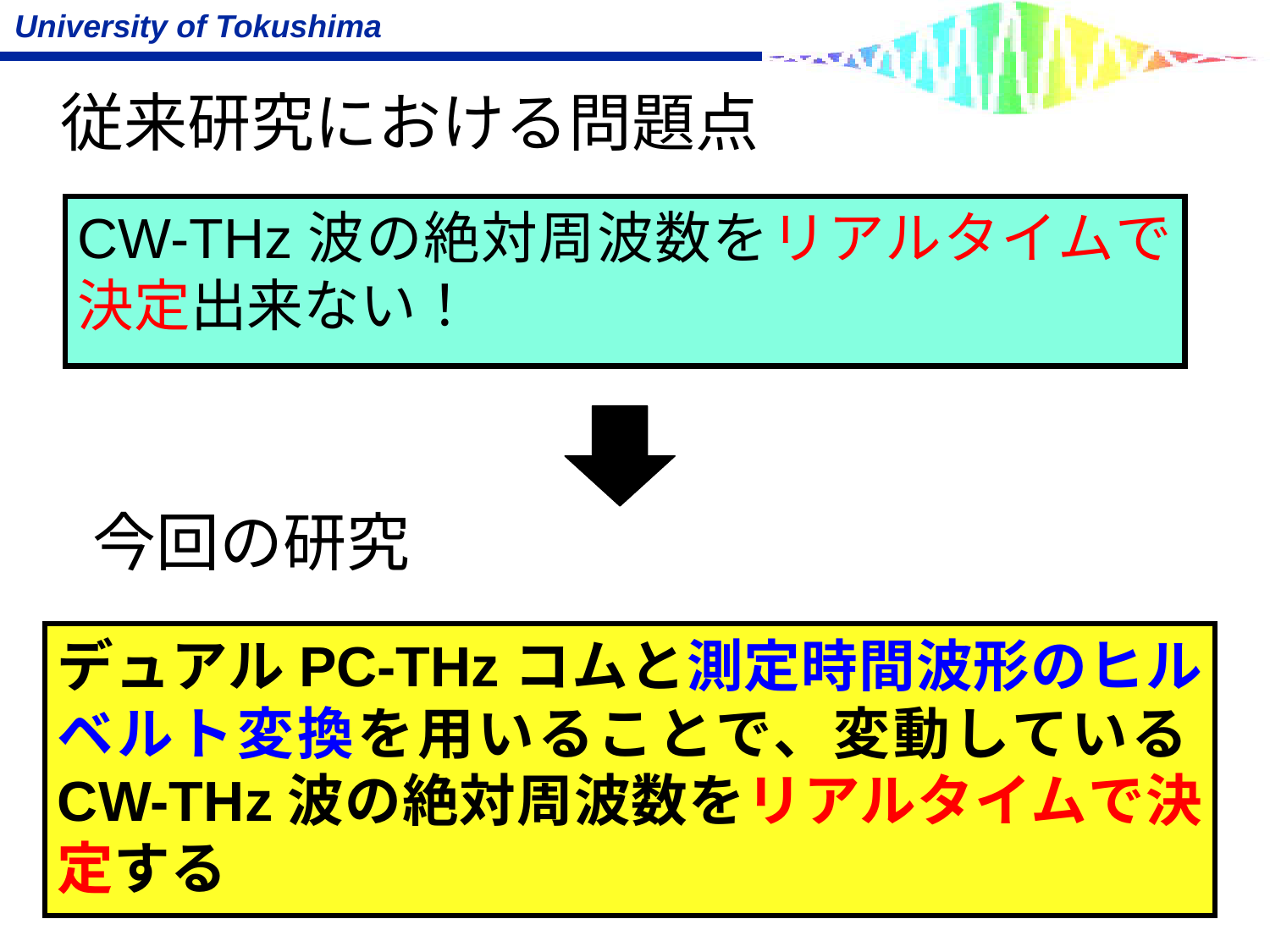

従来研究における問題点
CW-THz波の絶対周波数をリアルタイムで決定出来ない！

今回の研究
デュアルPC-THzコムと測定時間波形のヒルベルト変換を用いることで、変動しているCW-THz波の絶対周波数をリアルタイムで決定する